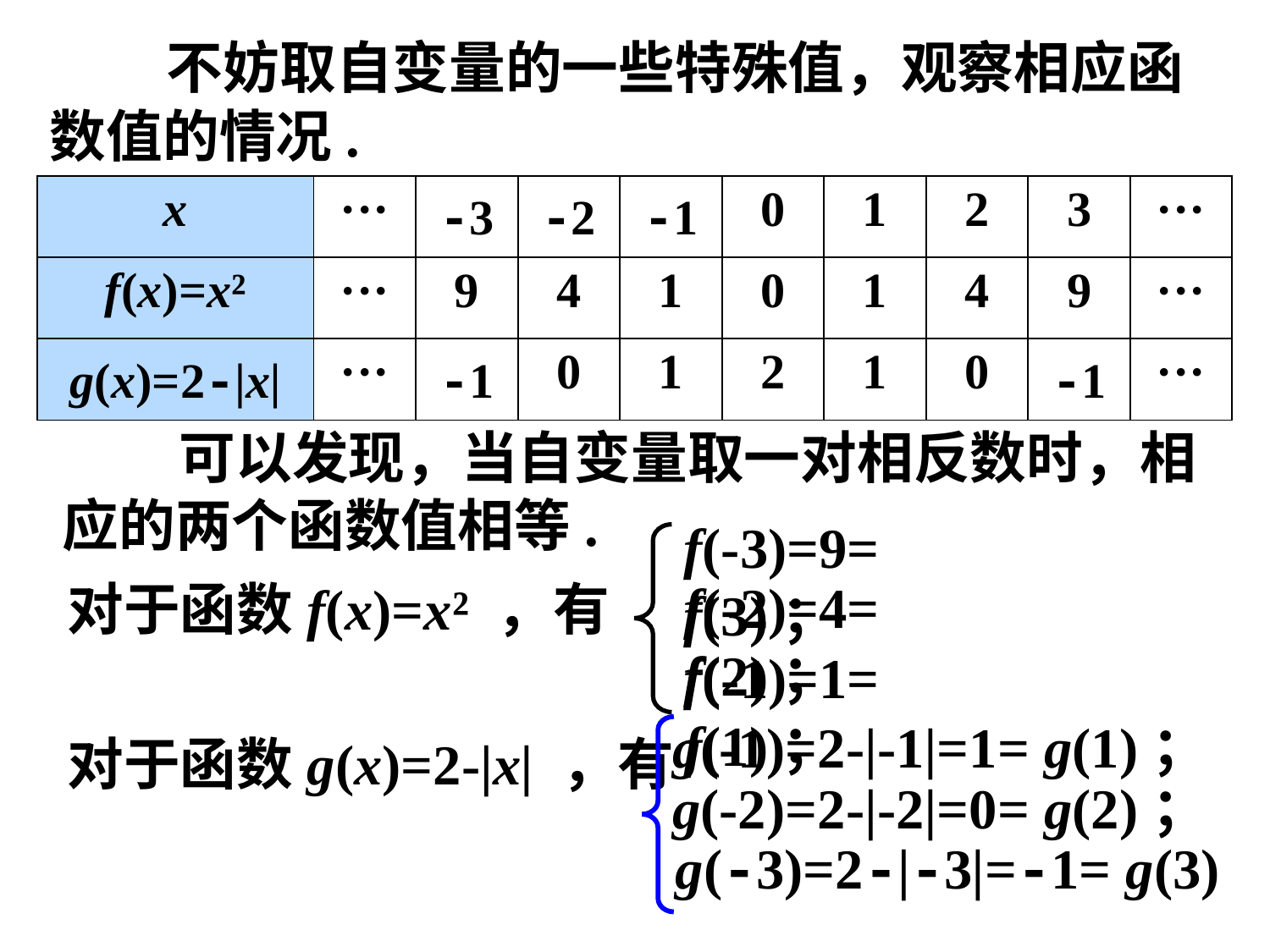

不妨取自变量的一些特殊值，观察相应函
数值的情况.
| x | ··· | -3 | -2 | -1 | 0 | 1 | 2 | 3 | ··· |
| --- | --- | --- | --- | --- | --- | --- | --- | --- | --- |
| f(x)=x² | ··· | 9 | 4 | 1 | 0 | 1 | 4 | 9 | ··· |
| g(x)=2-|x| | ··· | -1 | 0 | 1 | 2 | 1 | 0 | -1 | ··· |
        可以发现，当自变量取一对相反数时，相
应的两个函数值相等.
f(-3)=9= f(3)；

f(-2)=4= f(2)；
f(-1)=1= f(1)；
对于函数f(x)=x² ，有
g(-1)=2-|-1|=1= g(1)；

g(-2)=2-|-2|=0= g(2)；
g(-3)=2-|-3|=-1= g(3)
对于函数g(x)=2-|x| ，有